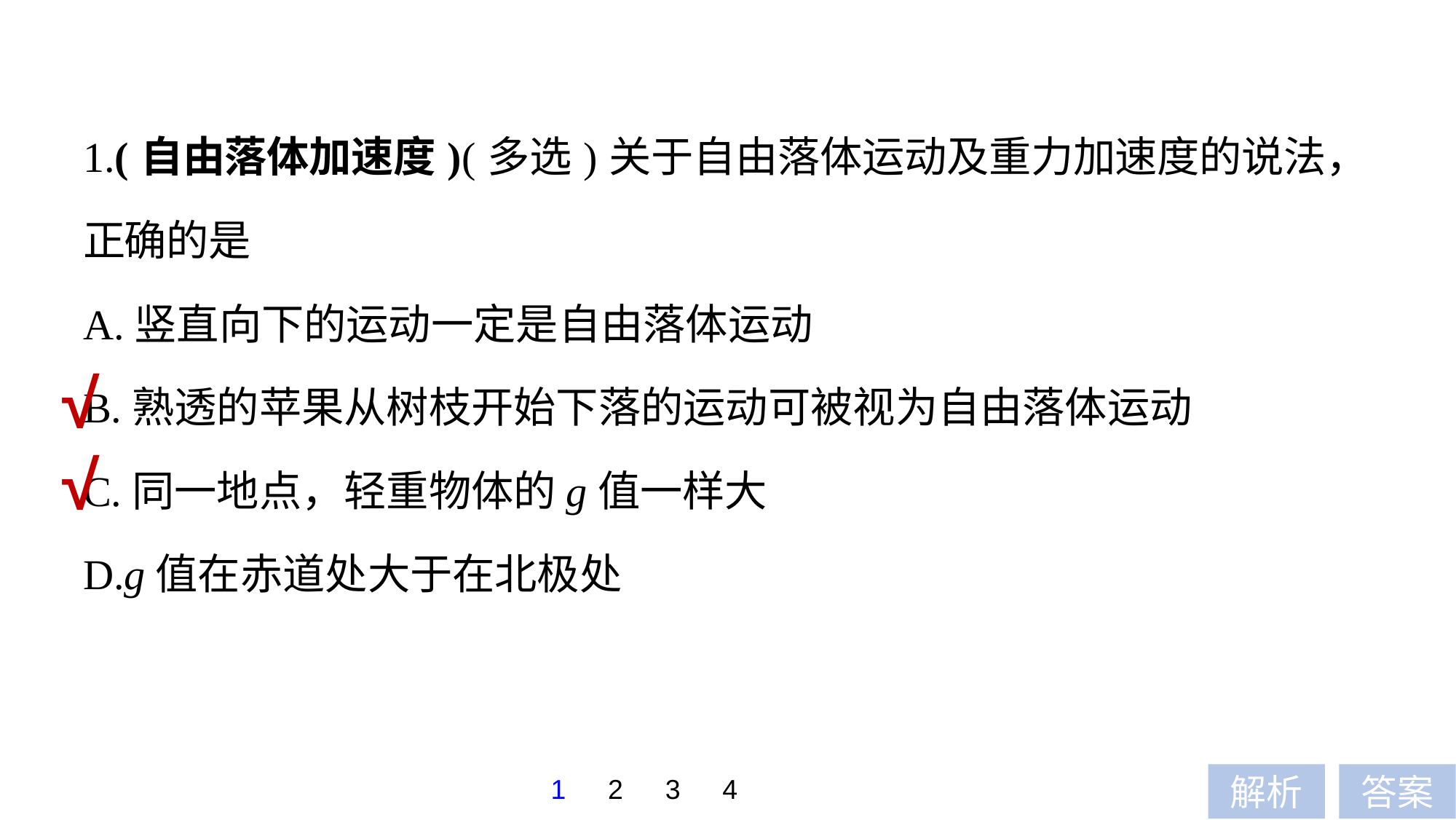

1.(自由落体加速度)(多选)关于自由落体运动及重力加速度的说法，正确的是
A.竖直向下的运动一定是自由落体运动
B.熟透的苹果从树枝开始下落的运动可被视为自由落体运动
C.同一地点，轻重物体的g值一样大
D.g值在赤道处大于在北极处
√
√
1
2
3
4
解析
答案